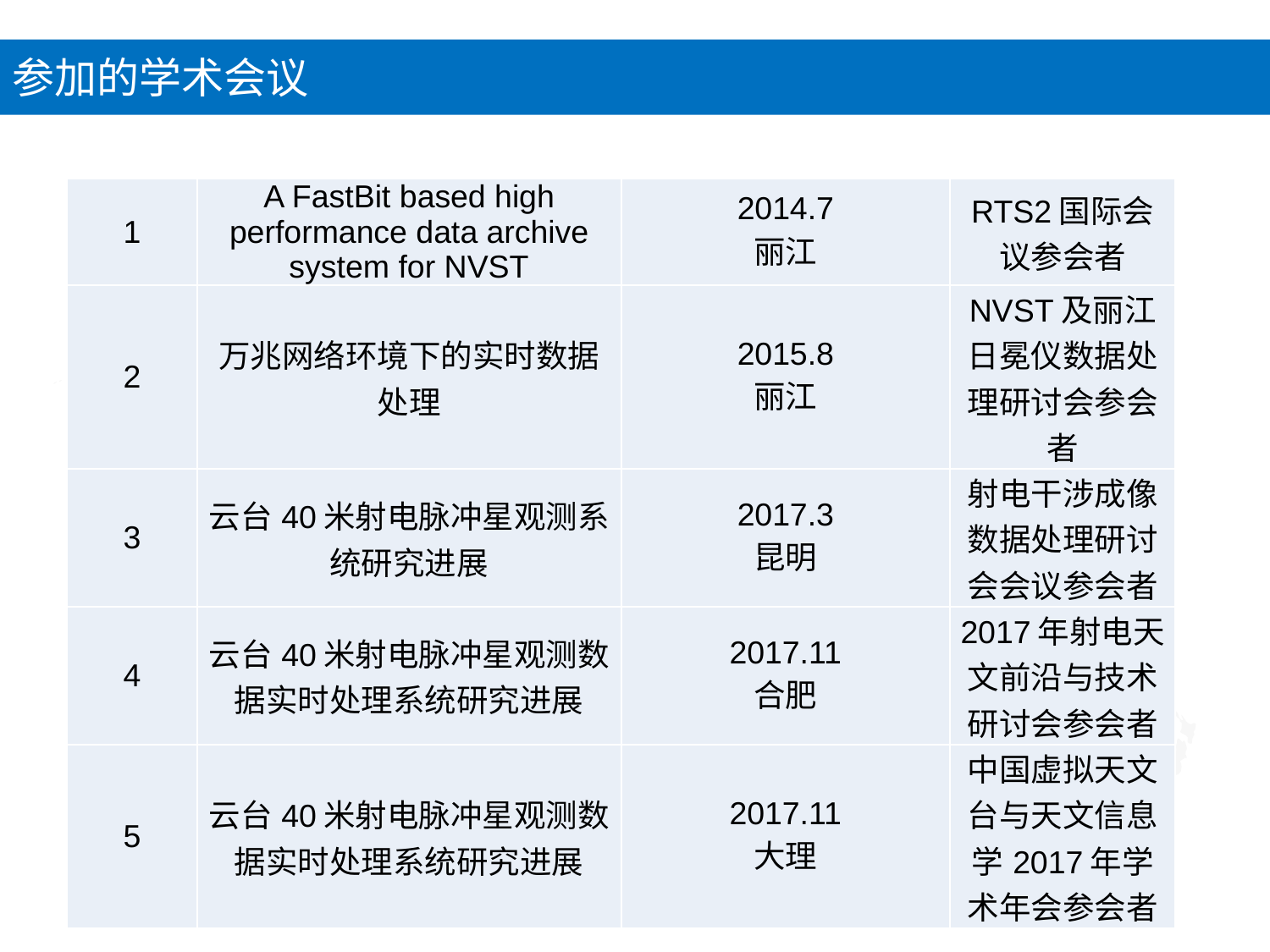

参加的学术会议

| 1 | A FastBit based high performance data archive system for NVST | 2014.7 丽江 | RTS2国际会议参会者 |
| --- | --- | --- | --- |
| 2 | 万兆网络环境下的实时数据处理 | 2015.8 丽江 | NVST及丽江日冕仪数据处理研讨会参会者 |
| 3 | 云台40米射电脉冲星观测系统研究进展 | 2017.3 昆明 | 射电干涉成像数据处理研讨会会议参会者 |
| 4 | 云台40米射电脉冲星观测数据实时处理系统研究进展 | 2017.11 合肥 | 2017年射电天文前沿与技术研讨会参会者 |
| 5 | 云台40米射电脉冲星观测数据实时处理系统研究进展 | 2017.11 大理 | 中国虚拟天文台与天文信息学2017年学术年会参会者 |